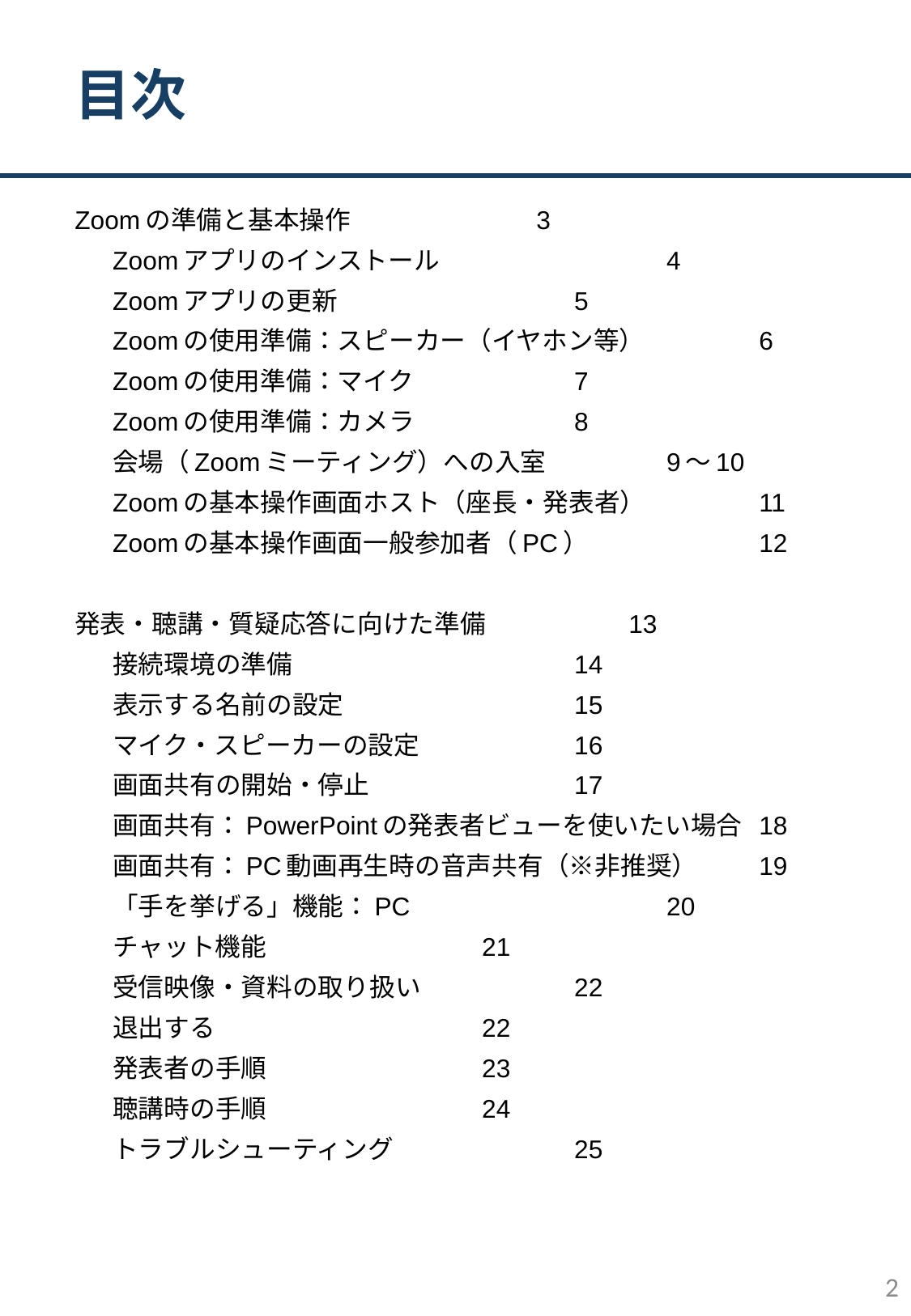

# 目次
Zoomの準備と基本操作                            	3
Zoomアプリのインストール                        	4
Zoomアプリの更新                                	5
Zoomの使用準備：スピーカー（イヤホン等）        	6
Zoomの使用準備：マイク                          	7
Zoomの使用準備：カメラ                          	8
会場（Zoomミーティング）への入室                	9～10
Zoomの基本操作画面ホスト（座長・発表者）        	11
Zoomの基本操作画面一般参加者（PC）              	12

発表・聴講・質疑応答に向けた準備          	13
接続環境の準備                                  	14
表示する名前の設定                              	15
マイク・スピーカーの設定                        	16
画面共有の開始・停止                            	17
画面共有：PowerPointの発表者ビューを使いたい場合	18
画面共有：PC動画再生時の音声共有（※非推奨）    	19
「手を挙げる」機能：PC                          	20
チャット機能                                    	21
受信映像・資料の取り扱い                      	22
退出する                                      	22
発表者の手順                              	23
聴講時の手順                              	24
トラブルシューティング                          	25
2